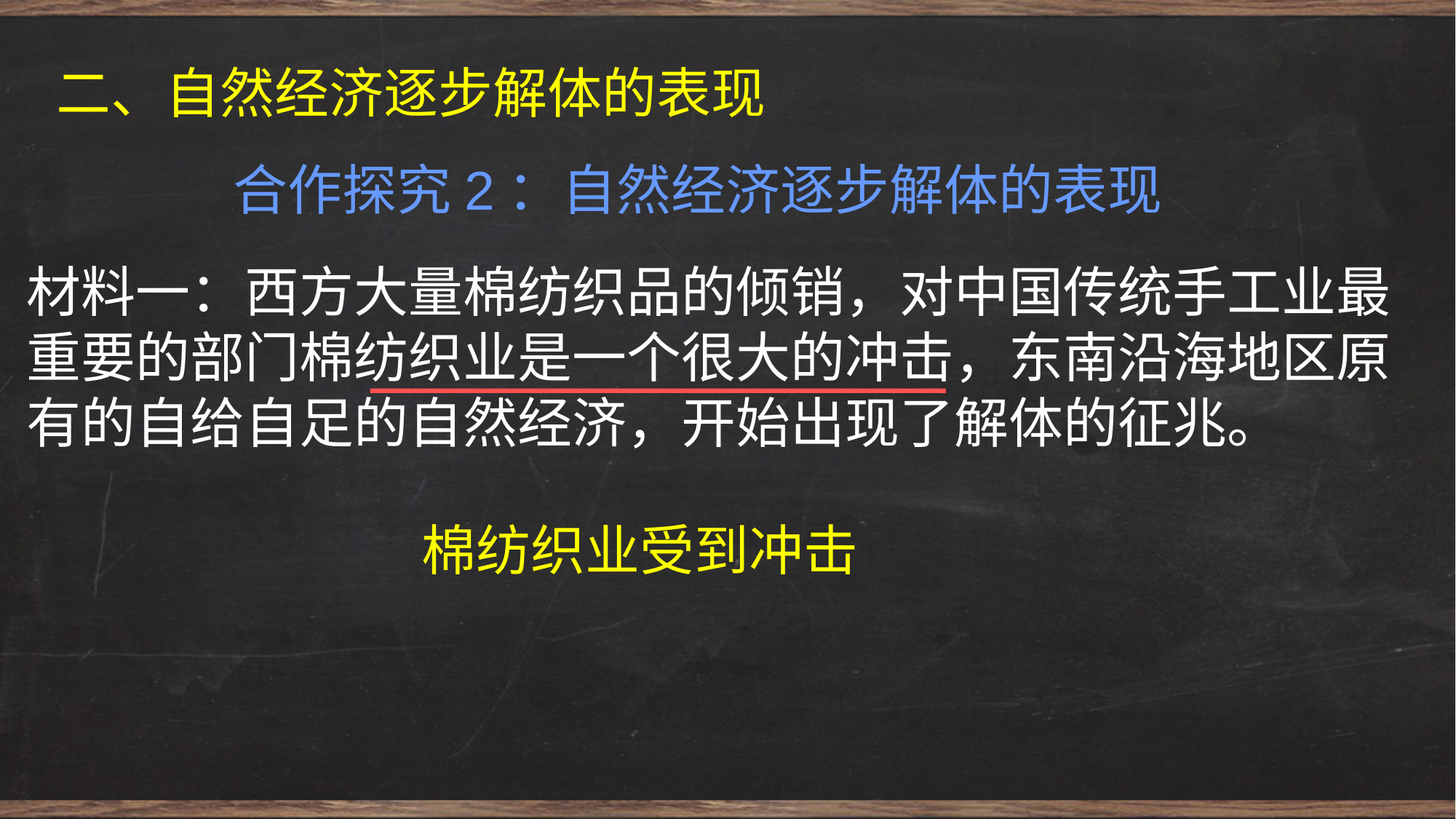

二、自然经济逐步解体的表现
# 合作探究2：自然经济逐步解体的表现
材料一：西方大量棉纺织品的倾销，对中国传统手工业最重要的部门棉纺织业是一个很大的冲击，东南沿海地区原有的自给自足的自然经济，开始出现了解体的征兆。

棉纺织业受到冲击